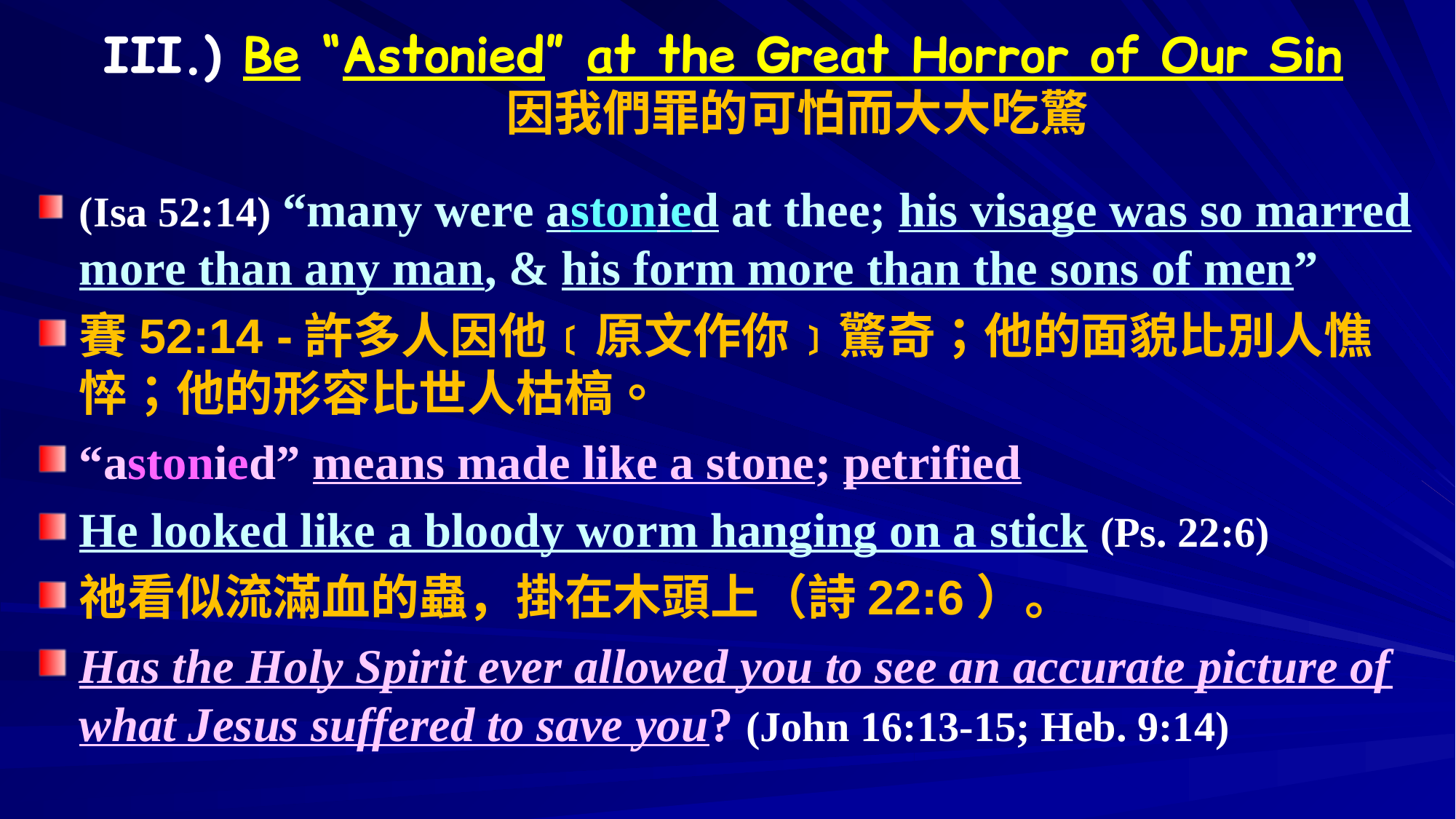

# III.) Be “Astonied” at the Great Horror of Our Sin 因我們罪的可怕而大大吃驚
(Isa 52:14) “many were astonied at thee; his visage was so marred more than any man, & his form more than the sons of men”
賽52:14 -許多人因他﹝原文作你﹞驚奇；他的面貌比別人憔悴；他的形容比世人枯槁。
“astonied” means made like a stone; petrified
He looked like a bloody worm hanging on a stick (Ps. 22:6)
祂看似流滿血的蟲，掛在木頭上（詩22:6）。
Has the Holy Spirit ever allowed you to see an accurate picture of what Jesus suffered to save you? (John 16:13-15; Heb. 9:14)